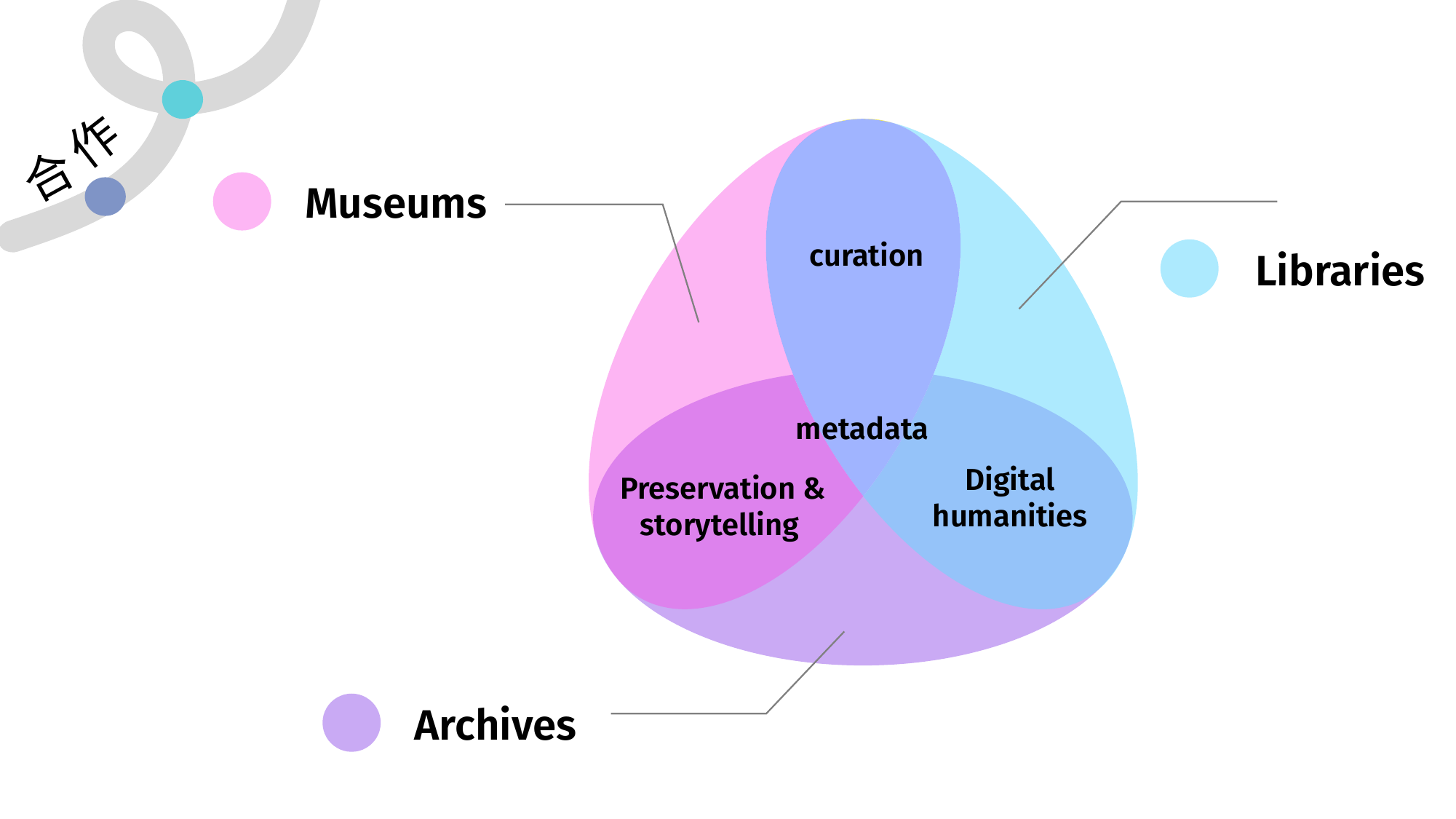

作

合

Museums

curation

Libraries

metadata
Digital humanities
Preservation & storytelling

Archives